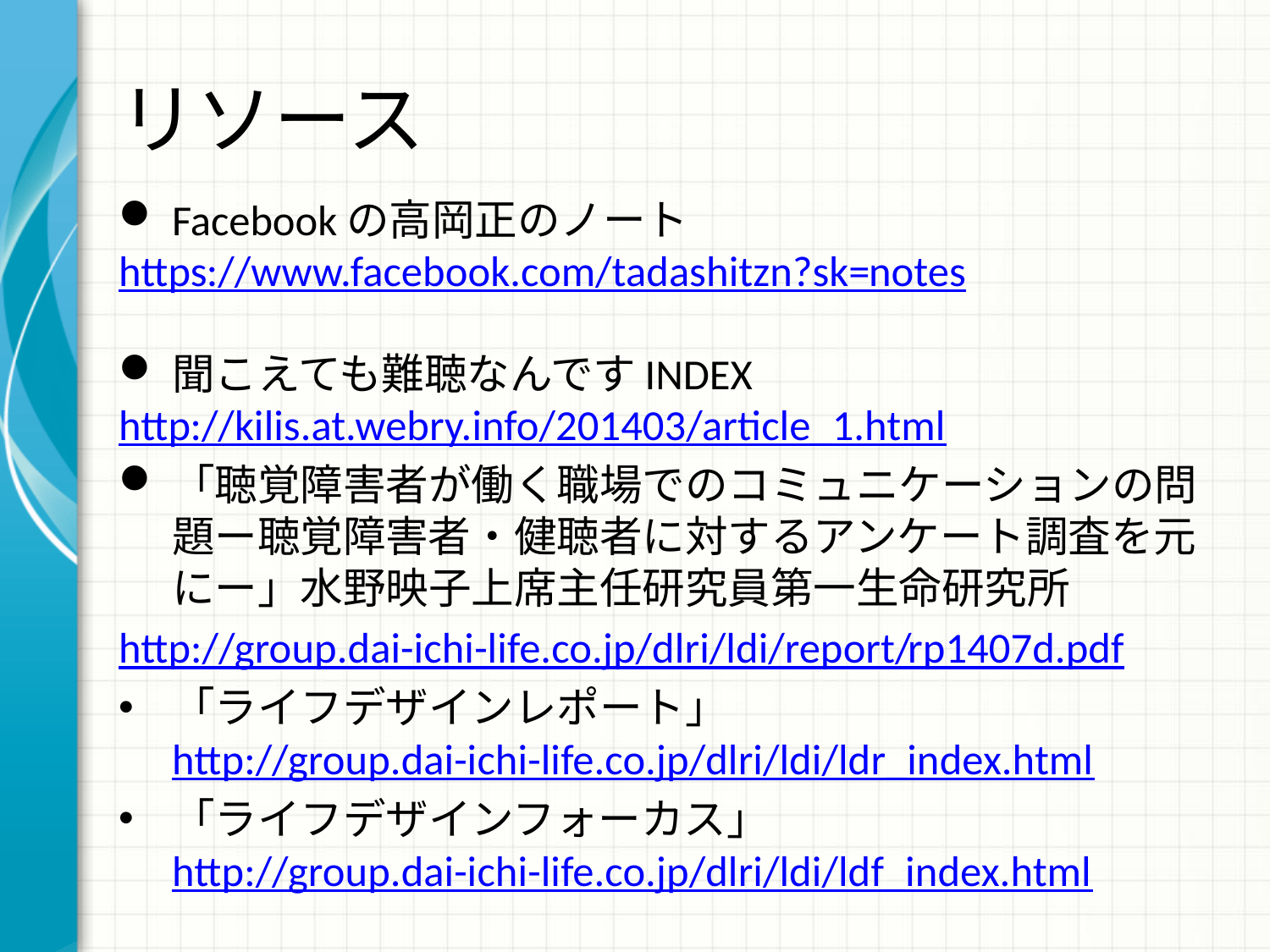

# リソース
Facebookの高岡正のノート
https://www.facebook.com/tadashitzn?sk=notes

聞こえても難聴なんですINDEX
http://kilis.at.webry.info/201403/article_1.html
「聴覚障害者が働く職場でのコミュニケーションの問題ー聴覚障害者・健聴者に対するアンケート調査を元にー」水野映子上席主任研究員第一生命研究所
http://group.dai-ichi-life.co.jp/dlri/ldi/report/rp1407d.pdf
「ライフデザインレポート」http://group.dai-ichi-life.co.jp/dlri/ldi/ldr_index.html
「ライフデザインフォーカス」http://group.dai-ichi-life.co.jp/dlri/ldi/ldf_index.html